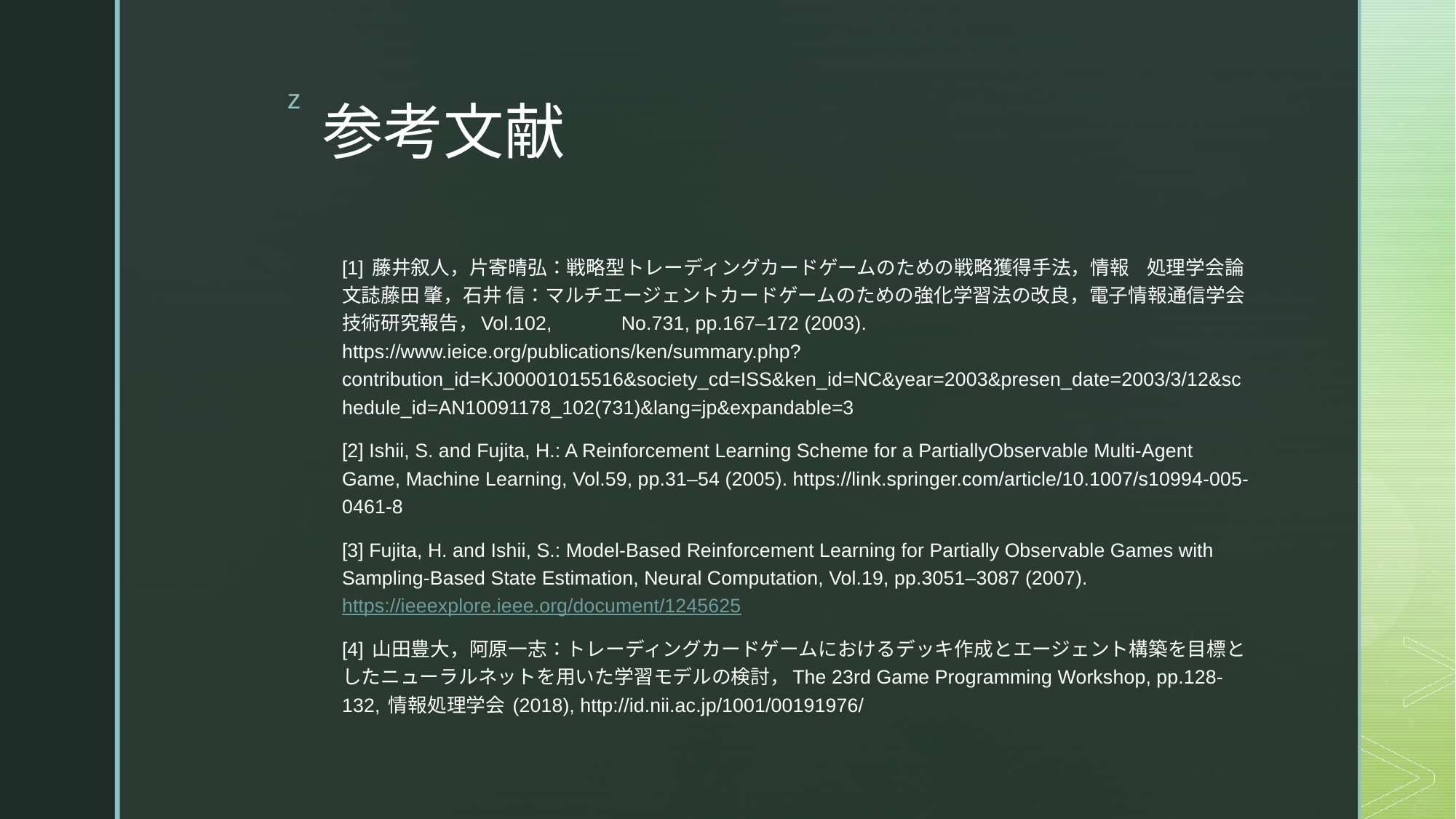

# 参考文献
[1] 藤井叙人，片寄晴弘：戦略型トレーディングカードゲームのための戦略獲得手法，情報    処理学会論文誌藤田 肇，石井 信：マルチエージェントカードゲームのための強化学習法の改良，電子情報通信学会技術研究報告，Vol.102, 	No.731, pp.167–172 (2003). https://www.ieice.org/publications/ken/summary.php?contribution_id=KJ00001015516&society_cd=ISS&ken_id=NC&year=2003&presen_date=2003/3/12&schedule_id=AN10091178_102(731)&lang=jp&expandable=3
[2] Ishii, S. and Fujita, H.: A Reinforcement Learning Scheme for a PartiallyObservable Multi-Agent Game, Machine Learning, Vol.59, pp.31–54 (2005). https://link.springer.com/article/10.1007/s10994-005-0461-8
[3] Fujita, H. and Ishii, S.: Model-Based Reinforcement Learning for Partially Observable Games with Sampling-Based State Estimation, Neural Computation, Vol.19, pp.3051–3087 (2007). https://ieeexplore.ieee.org/document/1245625
[4] 山田豊大，阿原一志：トレーディングカードゲームにおけるデッキ作成とエージェント構築を目標としたニューラルネットを用いた学習モデルの検討，The 23rd Game Programming Workshop, pp.128-132, 情報処理学会 (2018), http://id.nii.ac.jp/1001/00191976/